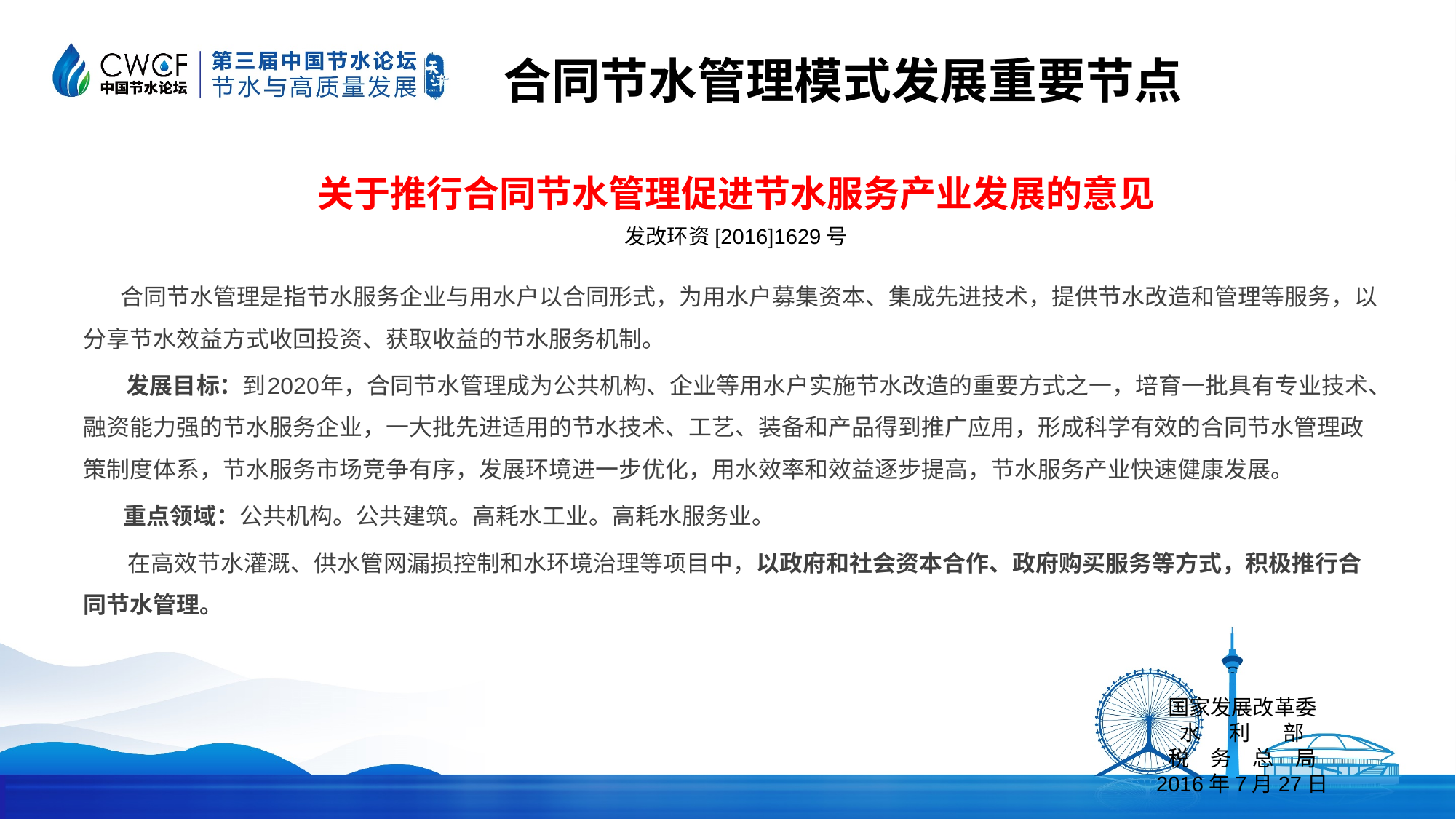

合同节水管理模式发展重要节点
关于推行合同节水管理促进节水服务产业发展的意见
发改环资[2016]1629号
　　                    合同节水管理是指节水服务企业与用水户以合同形式，为用水户募集资本、集成先进技术，提供节水改造和管理等服务，以分享节水效益方式收回投资、获取收益的节水服务机制。
        发展目标：到2020年，合同节水管理成为公共机构、企业等用水户实施节水改造的重要方式之一，培育一批具有专业技术、融资能力强的节水服务企业，一大批先进适用的节水技术、工艺、装备和产品得到推广应用，形成科学有效的合同节水管理政策制度体系，节水服务市场竞争有序，发展环境进一步优化，用水效率和效益逐步提高，节水服务产业快速健康发展。
   　重点领域：公共机构。公共建筑。高耗水工业。高耗水服务业。
　    在高效节水灌溉、供水管网漏损控制和水环境治理等项目中，以政府和社会资本合作、政府购买服务等方式，积极推行合同节水管理。

国家发展改革委
水      利       部
税　务　总　局
2016年7月27日